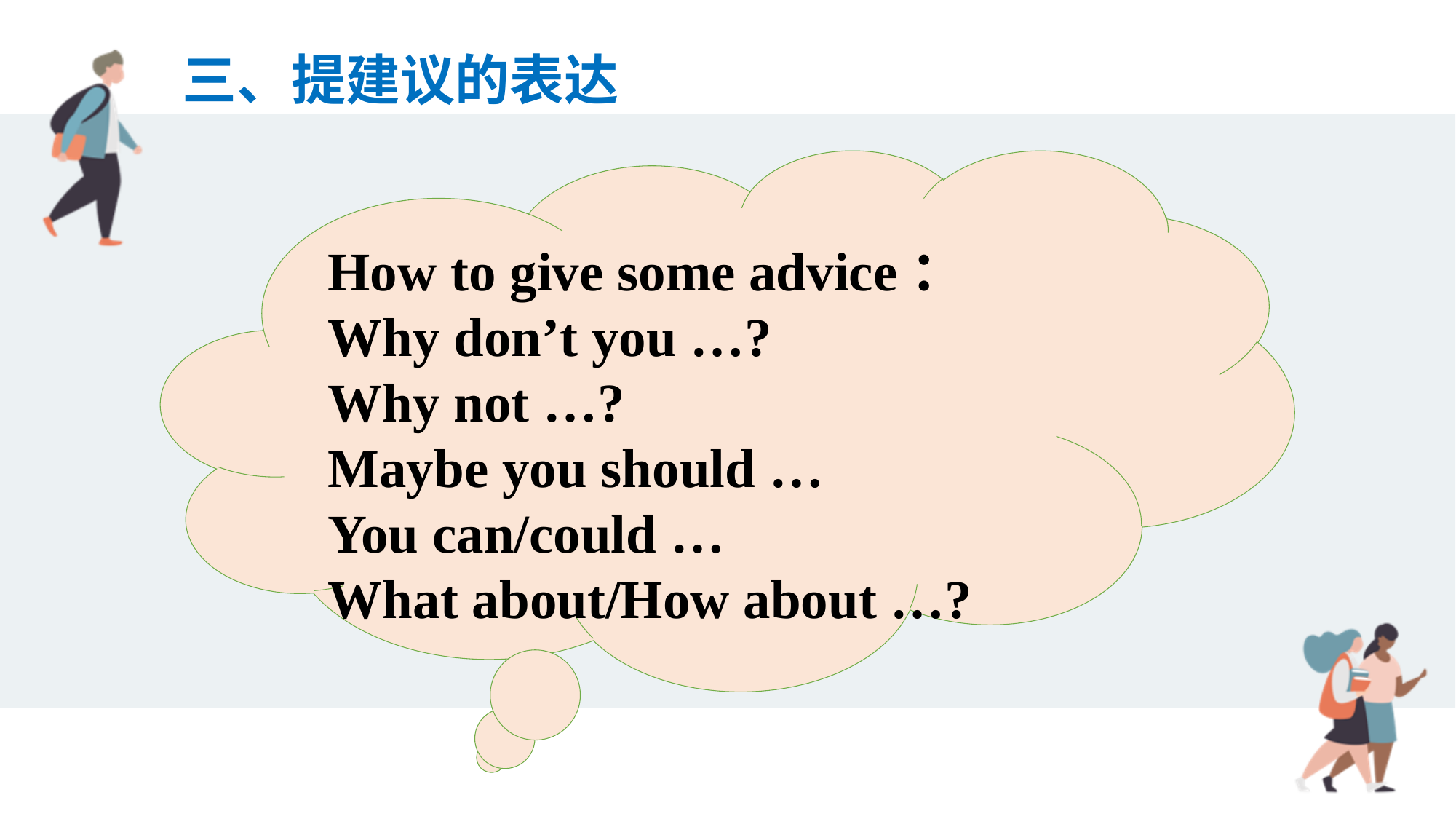

三、提建议的表达
How to give some advice：
Why don’t you …?
Why not …?
Maybe you should …
You can/could …
What about/How about …?